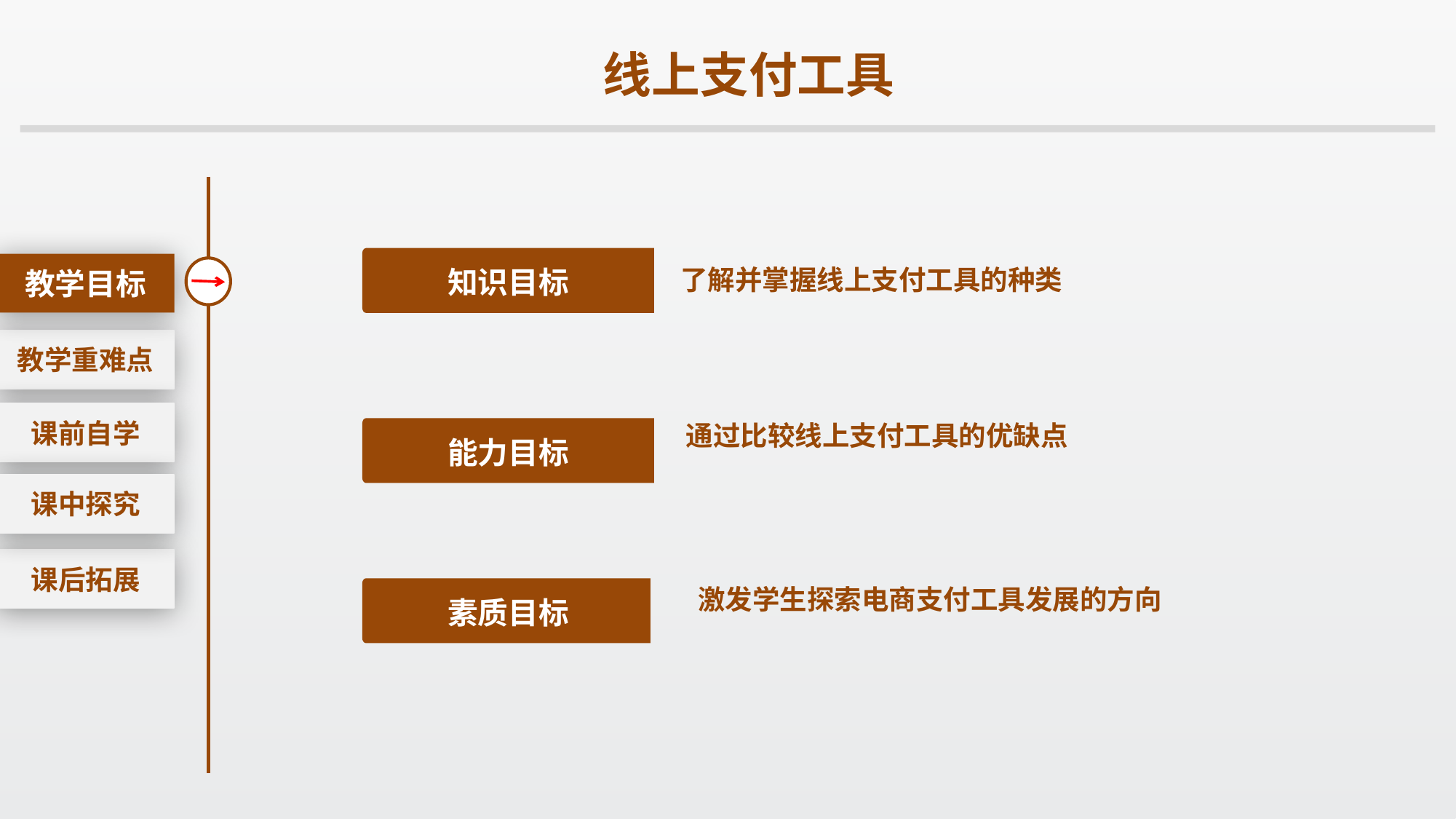

线上支付工具

教学目标
教学重难点
课前自学
课后拓展

了解并掌握线上支付工具的种类

知识目标
通过比较线上支付工具的优缺点

能力目标
课中探究
激发学生探索电商支付工具发展的方向

素质目标